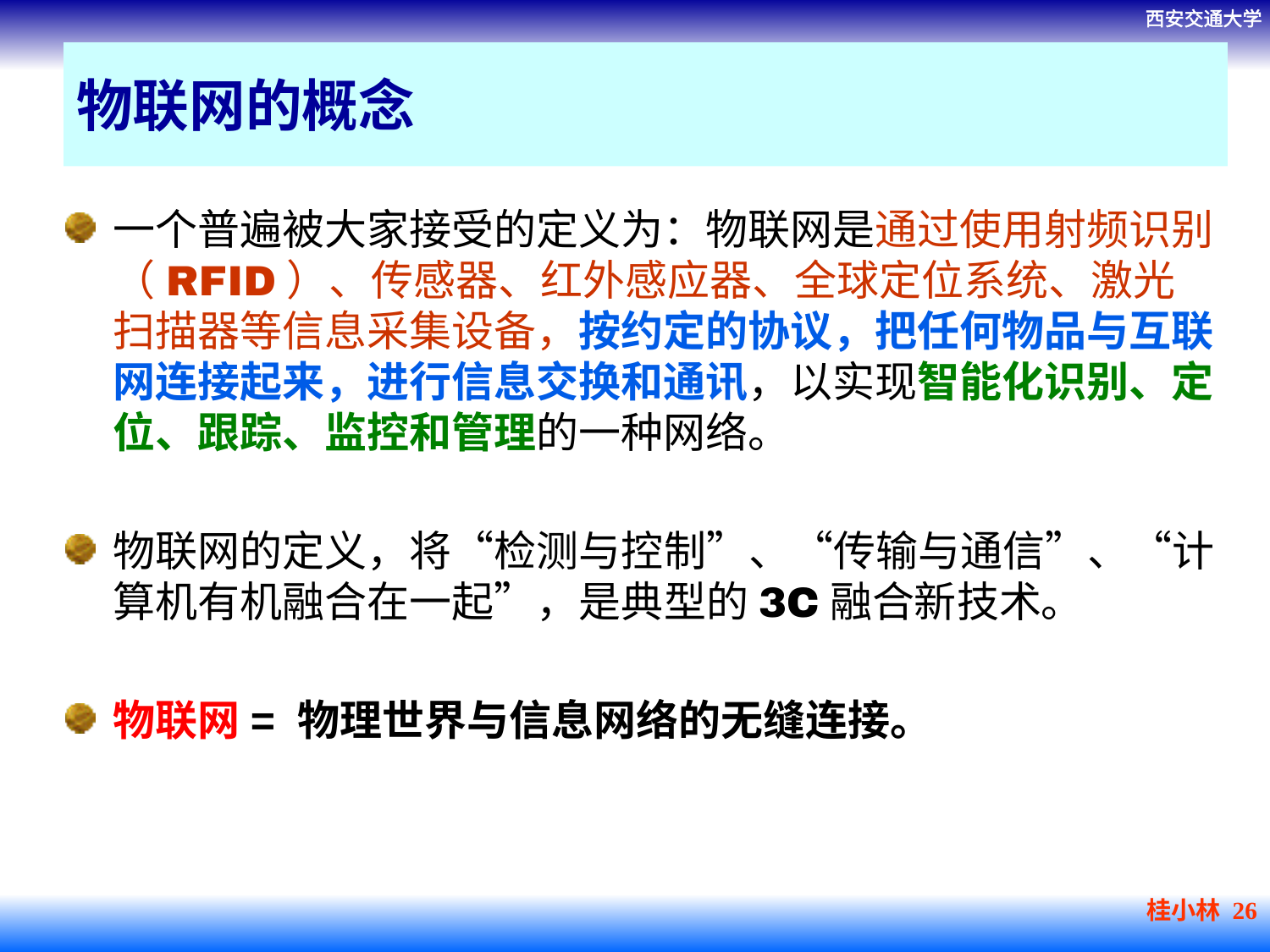

物联网的概念
一个普遍被大家接受的定义为：物联网是通过使用射频识别（RFID）、传感器、红外感应器、全球定位系统、激光扫描器等信息采集设备，按约定的协议，把任何物品与互联网连接起来，进行信息交换和通讯，以实现智能化识别、定位、跟踪、监控和管理的一种网络。

物联网的定义，将“检测与控制”、“传输与通信”、“计算机有机融合在一起”，是典型的3C融合新技术。

物联网= 物理世界与信息网络的无缝连接。

桂小林 26